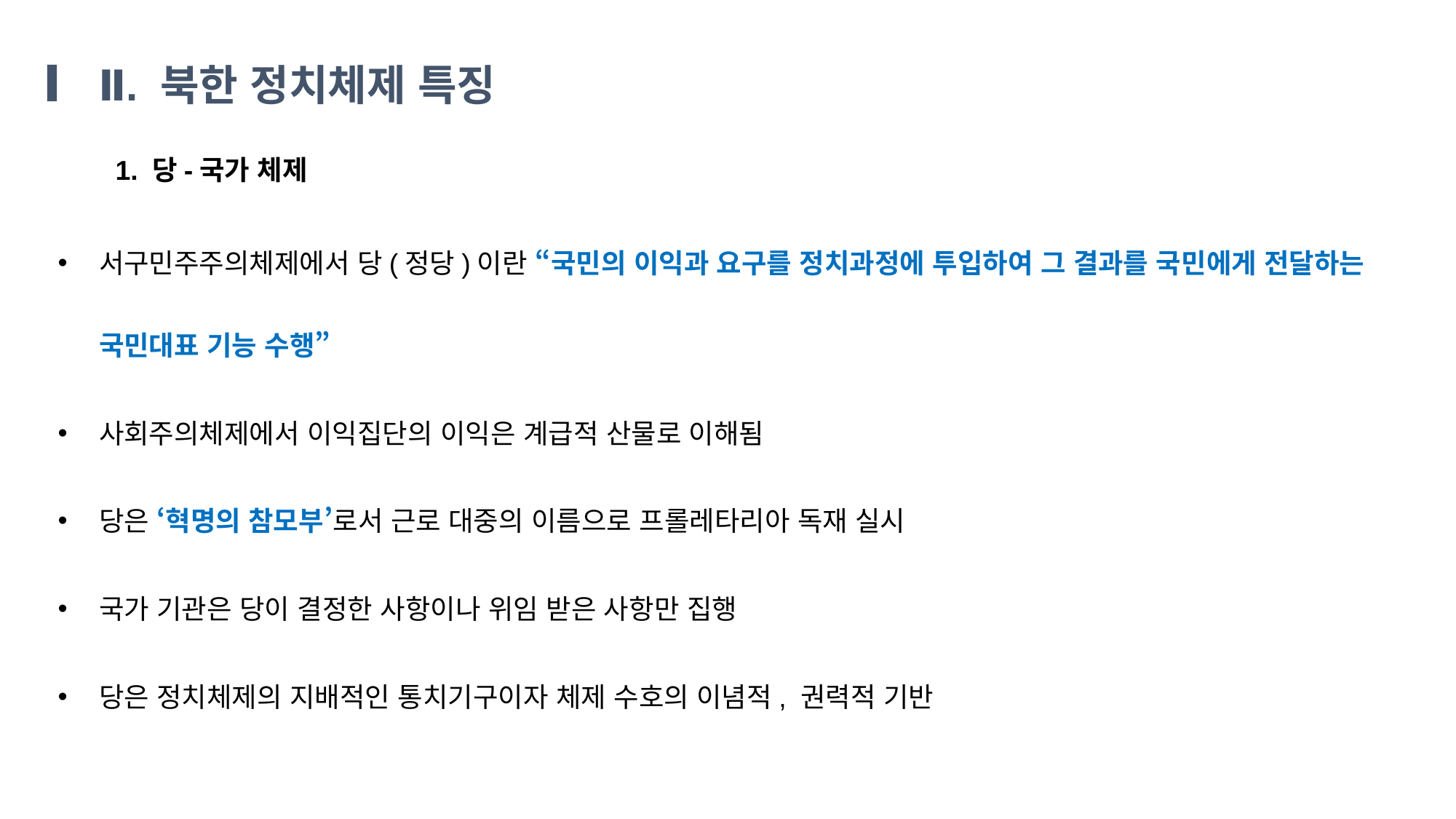

Ⅱ. 북한 정치체제 특징

1. 당-국가 체제
서구민주주의체제에서 당(정당)이란 “국민의 이익과 요구를 정치과정에 투입하여 그 결과를 국민에게 전달하는 국민대표 기능 수행”
사회주의체제에서 이익집단의 이익은 계급적 산물로 이해됨
당은 ‘혁명의 참모부’로서 근로 대중의 이름으로 프롤레타리아 독재 실시
국가 기관은 당이 결정한 사항이나 위임 받은 사항만 집행
당은 정치체제의 지배적인 통치기구이자 체제 수호의 이념적, 권력적 기반